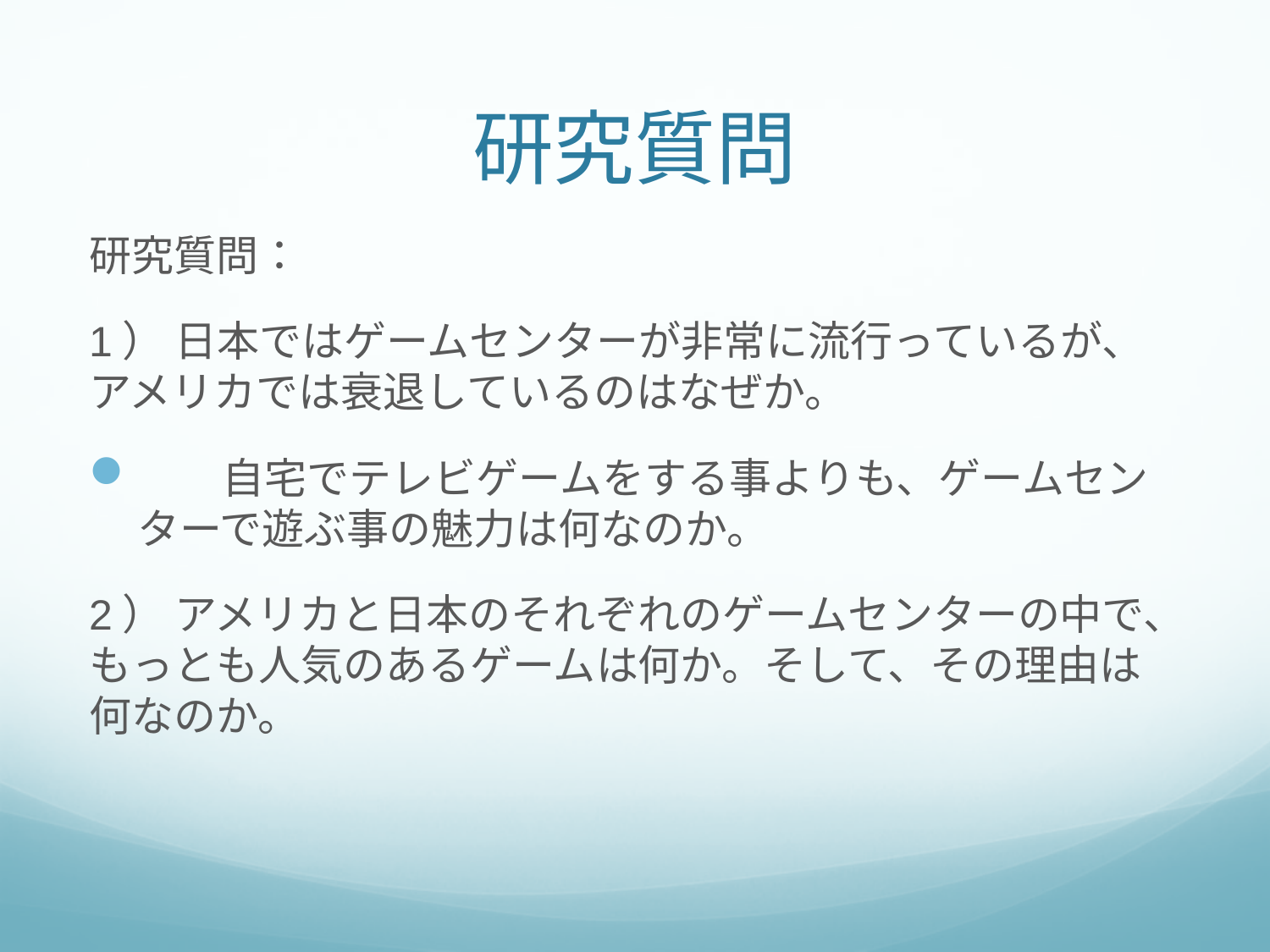

# 研究質問
研究質問：
1） 日本ではゲームセンターが非常に流行っているが、アメリカでは衰退しているのはなぜか。
　　自宅でテレビゲームをする事よりも、ゲームセンターで遊ぶ事の魅力は何なのか。
2） アメリカと日本のそれぞれのゲームセンターの中で、もっとも人気のあるゲームは何か。そして、その理由は何なのか。